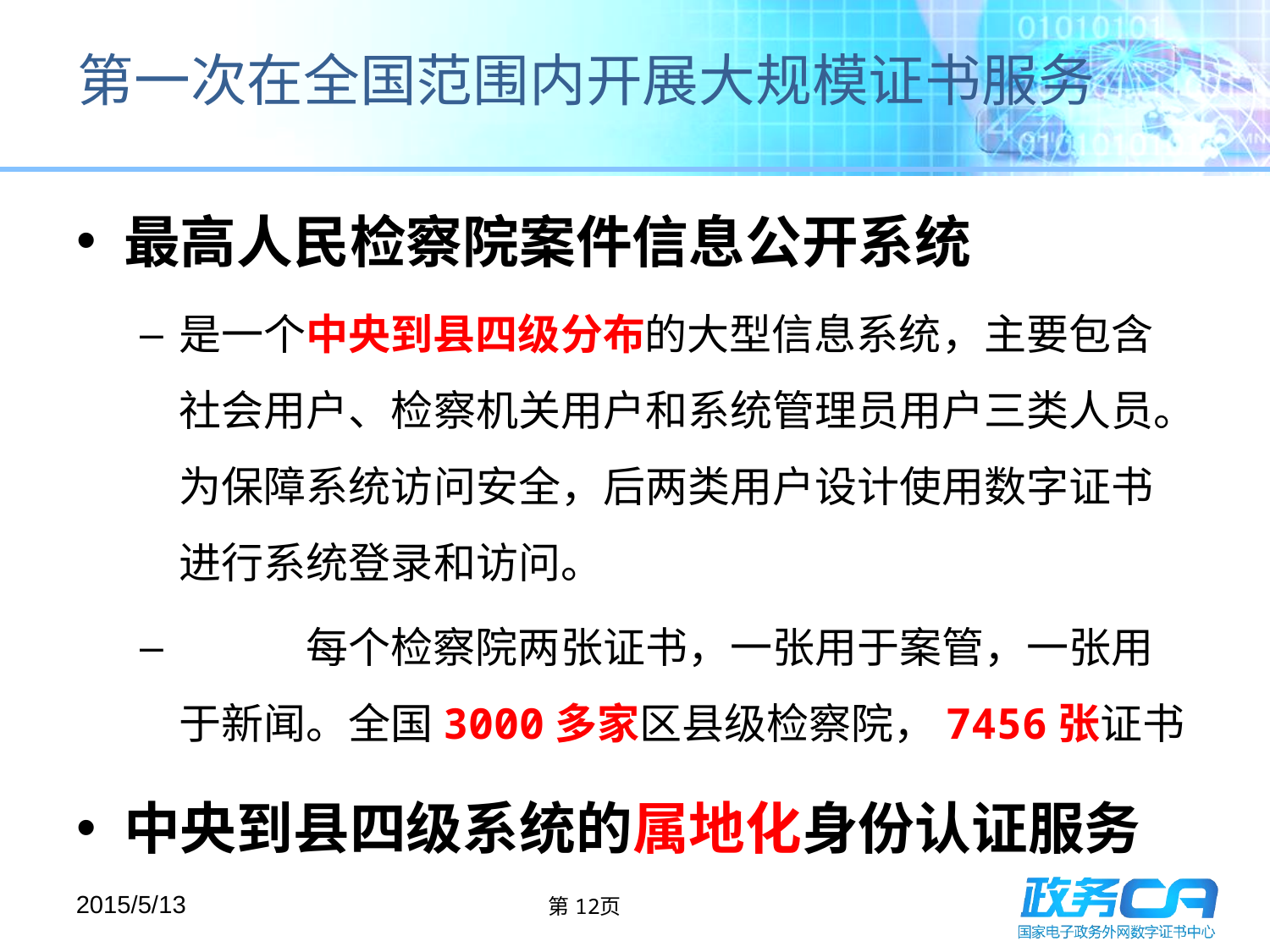

# 第一次在全国范围内开展大规模证书服务
最高人民检察院案件信息公开系统
是一个中央到县四级分布的大型信息系统，主要包含社会用户、检察机关用户和系统管理员用户三类人员。为保障系统访问安全，后两类用户设计使用数字证书进行系统登录和访问。
	每个检察院两张证书，一张用于案管，一张用于新闻。全国3000多家区县级检察院，7456张证书
中央到县四级系统的属地化身份认证服务

2015/5/13
第12页